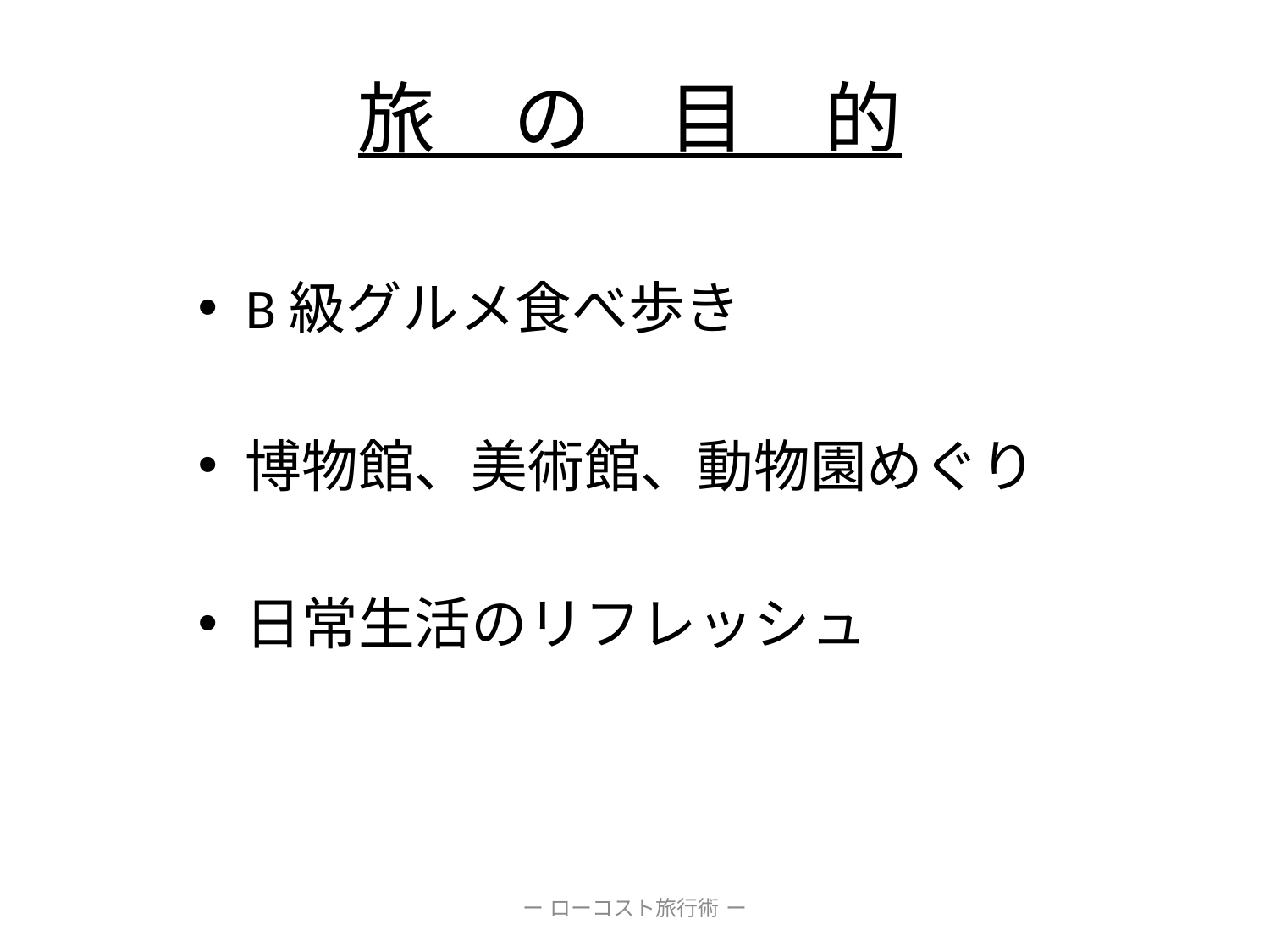

# 旅　の　目　的
B級グルメ食べ歩き

博物館、美術館、動物園めぐり

日常生活のリフレッシュ
ー ローコスト旅行術 ー